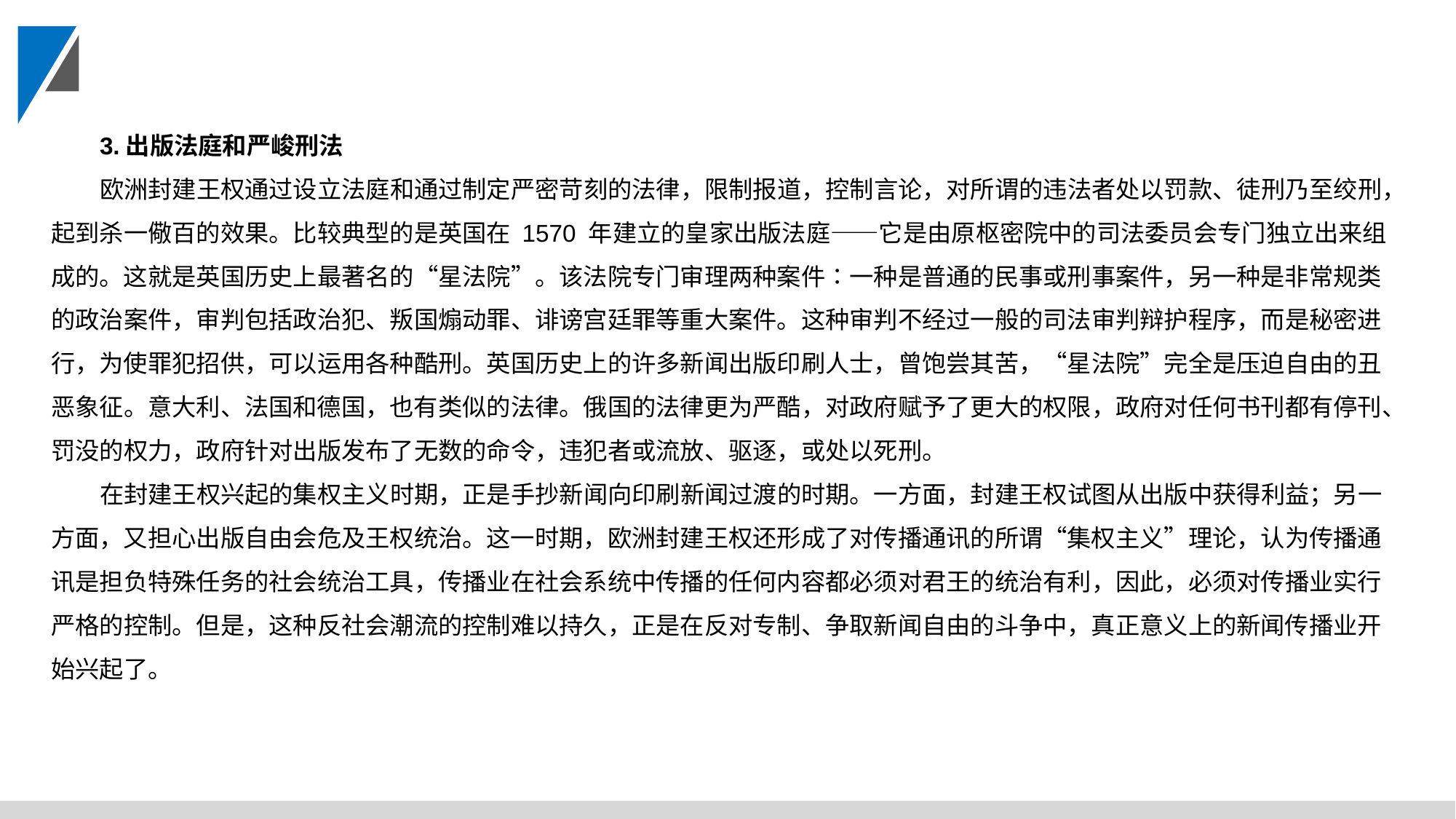

3.出版法庭和严峻刑法
欧洲封建王权通过设立法庭和通过制定严密苛刻的法律，限制报道，控制言论，对所谓的违法者处以罚款、徒刑乃至绞刑，起到杀一儆百的效果。比较典型的是英国在 1570 年建立的皇家出版法庭——它是由原枢密院中的司法委员会专门独立出来组成的。这就是英国历史上最著名的“星法院”。该法院专门审理两种案件∶一种是普通的民事或刑事案件，另一种是非常规类的政治案件，审判包括政治犯、叛国煽动罪、诽谤宫廷罪等重大案件。这种审判不经过一般的司法审判辩护程序，而是秘密进行，为使罪犯招供，可以运用各种酷刑。英国历史上的许多新闻出版印刷人士，曾饱尝其苦，“星法院”完全是压迫自由的丑恶象征。意大利、法国和德国，也有类似的法律。俄国的法律更为严酷，对政府赋予了更大的权限，政府对任何书刊都有停刊、罚没的权力，政府针对出版发布了无数的命令，违犯者或流放、驱逐，或处以死刑。
在封建王权兴起的集权主义时期，正是手抄新闻向印刷新闻过渡的时期。一方面，封建王权试图从出版中获得利益；另一方面，又担心出版自由会危及王权统治。这一时期，欧洲封建王权还形成了对传播通讯的所谓“集权主义”理论，认为传播通讯是担负特殊任务的社会统治工具，传播业在社会系统中传播的任何内容都必须对君王的统治有利，因此，必须对传播业实行严格的控制。但是，这种反社会潮流的控制难以持久，正是在反对专制、争取新闻自由的斗争中，真正意义上的新闻传播业开始兴起了。